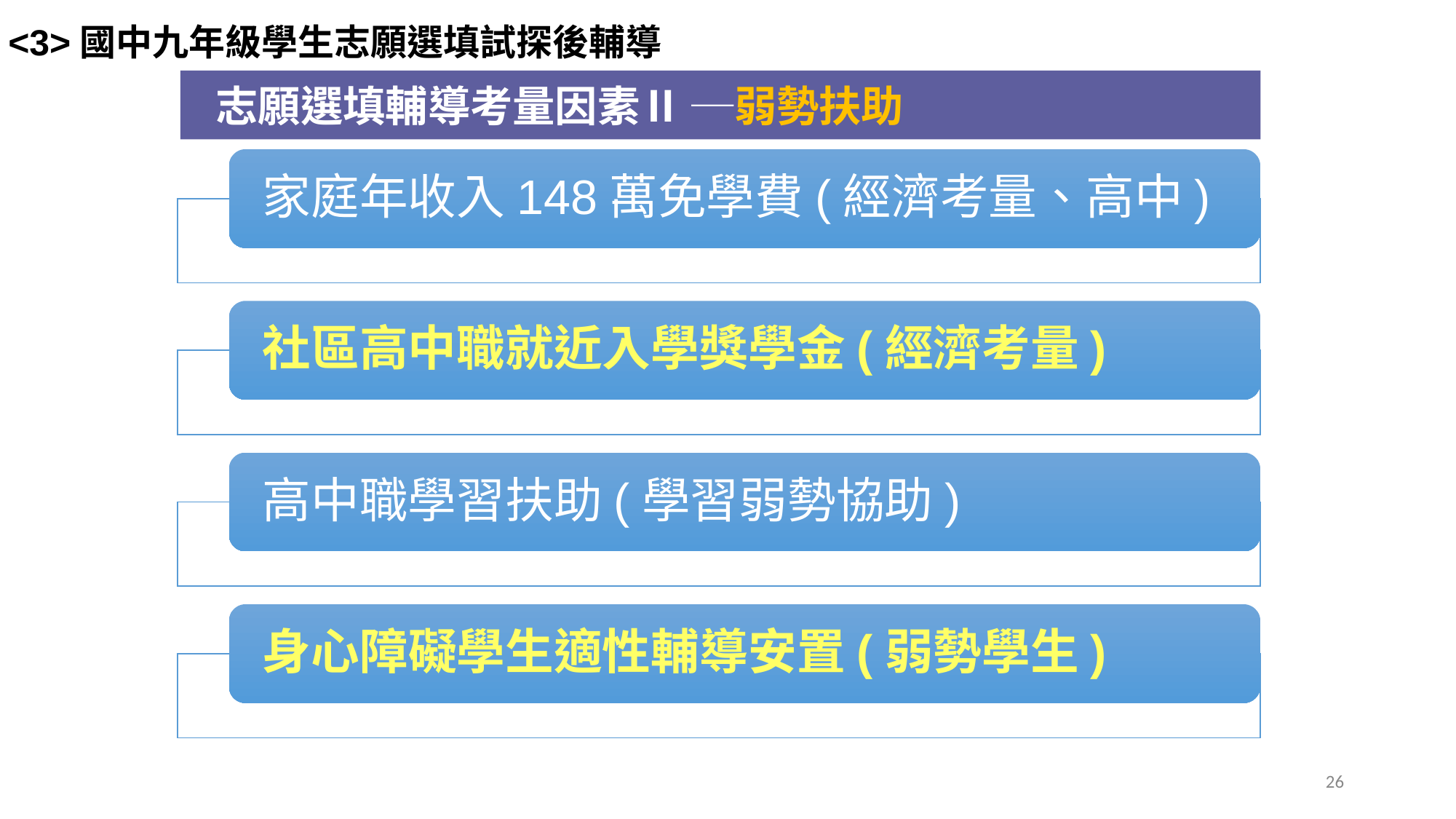

<3>國中九年級學生志願選填試探後輔導

志願選填輔導考量因素Ⅱ ─弱勢扶助

家庭年收入148萬免學費(經濟考量、高中)

社區高中職就近入學獎學金(經濟考量)

高中職學習扶助(學習弱勢協助)

身心障礙學生適性輔導安置(弱勢學生)

26